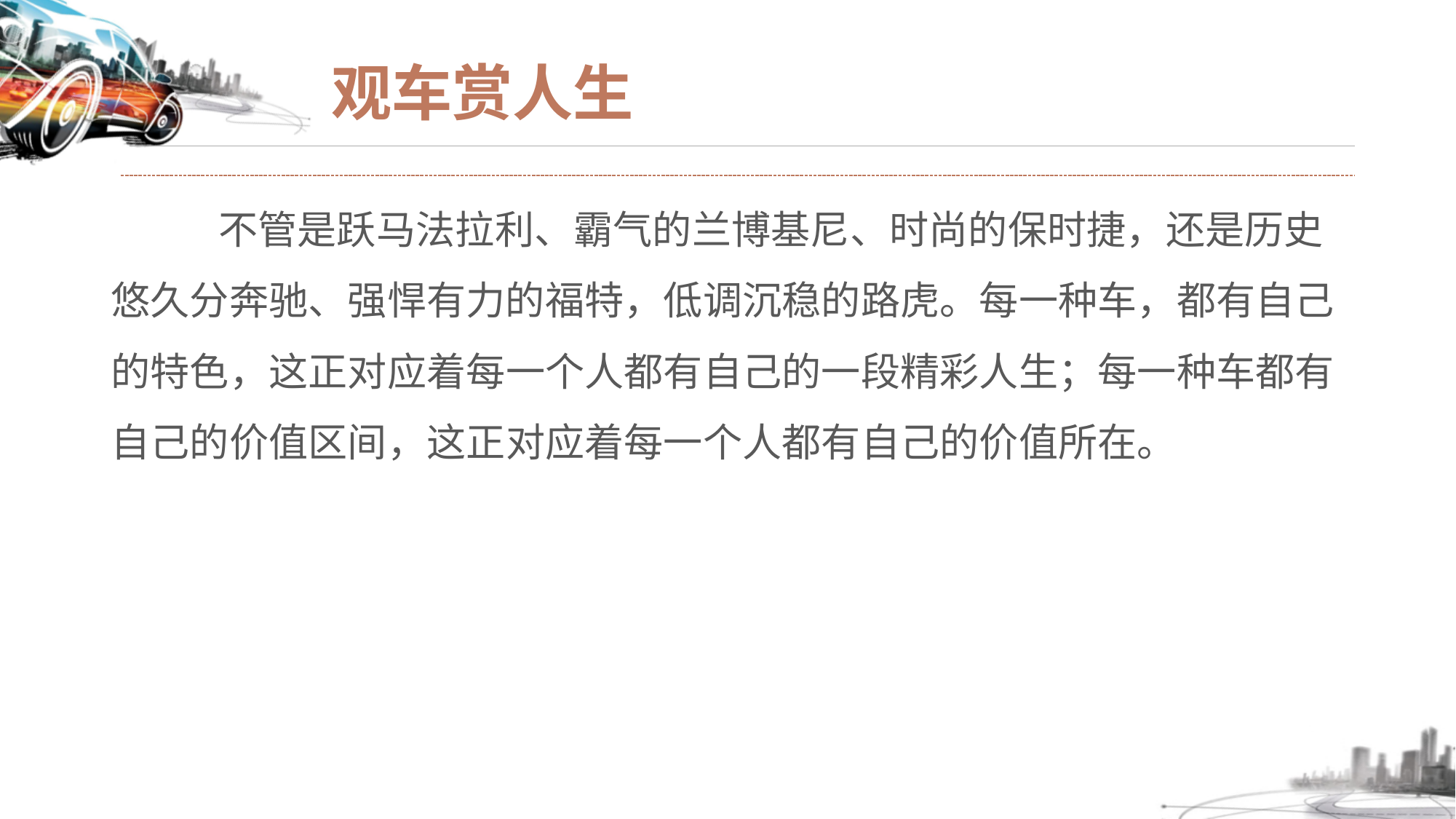

# 观车赏人生
           不管是跃马法拉利、霸气的兰博基尼、时尚的保时捷，还是历史悠久分奔驰、强悍有力的福特，低调沉稳的路虎。每一种车，都有自己的特色，这正对应着每一个人都有自己的一段精彩人生；每一种车都有自己的价值区间，这正对应着每一个人都有自己的价值所在。